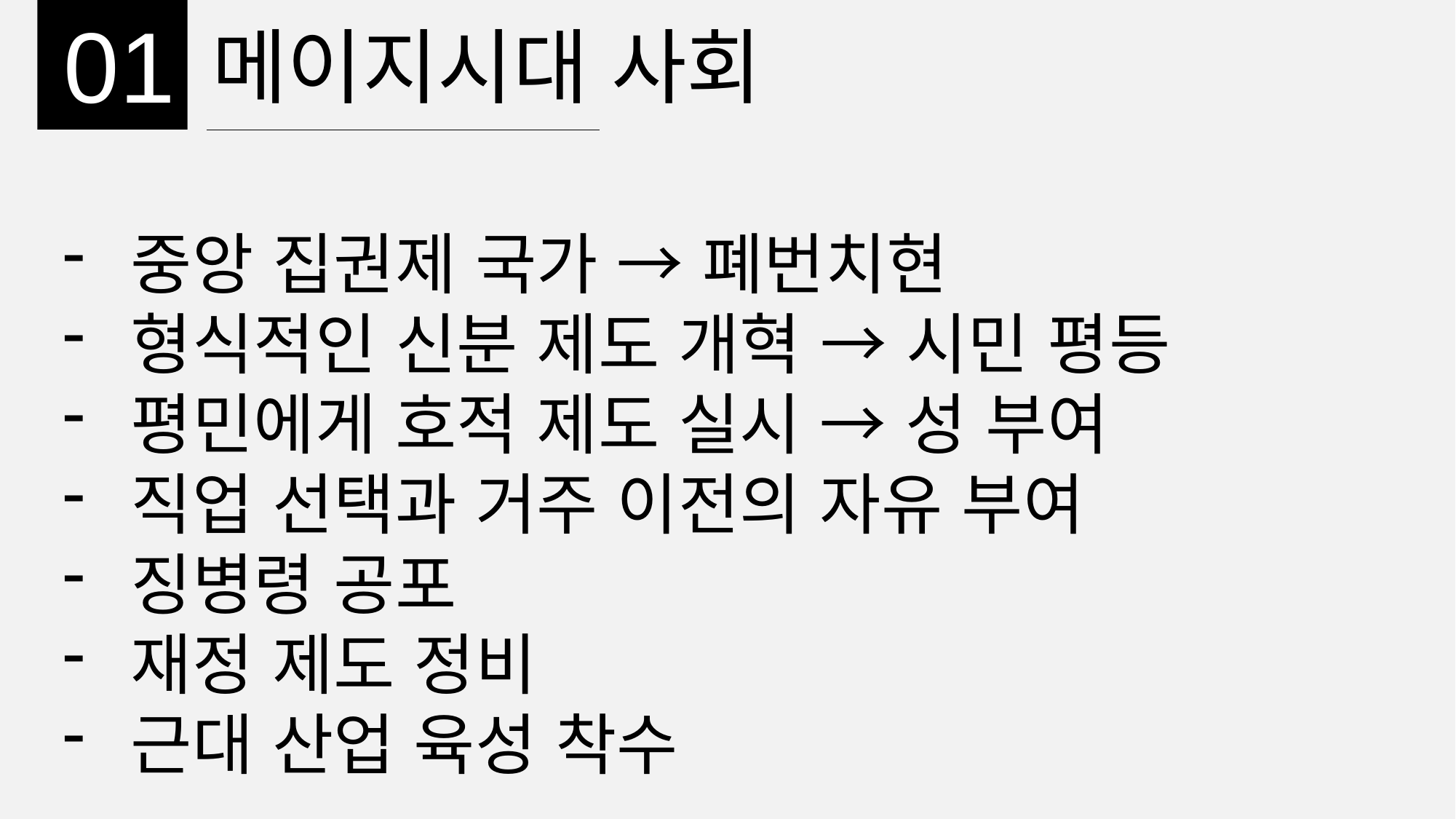

01

메이지시대 사회
중앙 집권제 국가 → 폐번치현
형식적인 신분 제도 개혁 → 시민 평등
평민에게 호적 제도 실시 → 성 부여
직업 선택과 거주 이전의 자유 부여
징병령 공포
재정 제도 정비
근대 산업 육성 착수